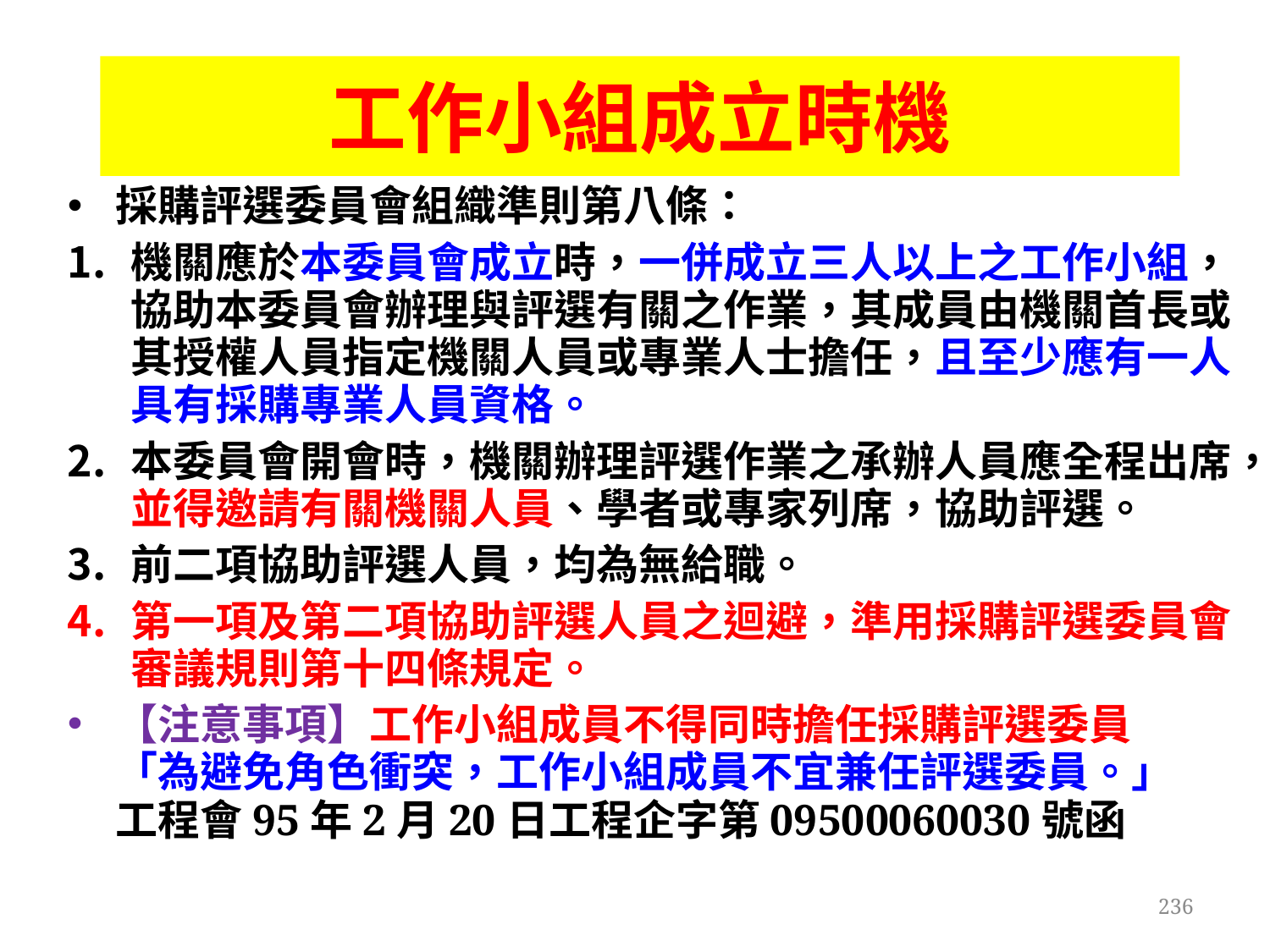

# 工作小組成立時機
採購評選委員會組織準則第八條：
機關應於本委員會成立時，一併成立三人以上之工作小組，協助本委員會辦理與評選有關之作業，其成員由機關首長或其授權人員指定機關人員或專業人士擔任，且至少應有一人具有採購專業人員資格。
本委員會開會時，機關辦理評選作業之承辦人員應全程出席，並得邀請有關機關人員、學者或專家列席，協助評選。
前二項協助評選人員，均為無給職。
第一項及第二項協助評選人員之迴避，準用採購評選委員會審議規則第十四條規定。
【注意事項】工作小組成員不得同時擔任採購評選委員
「為避免角色衝突，工作小組成員不宜兼任評選委員。」
工程會95年2月20日工程企字第09500060030號函
236